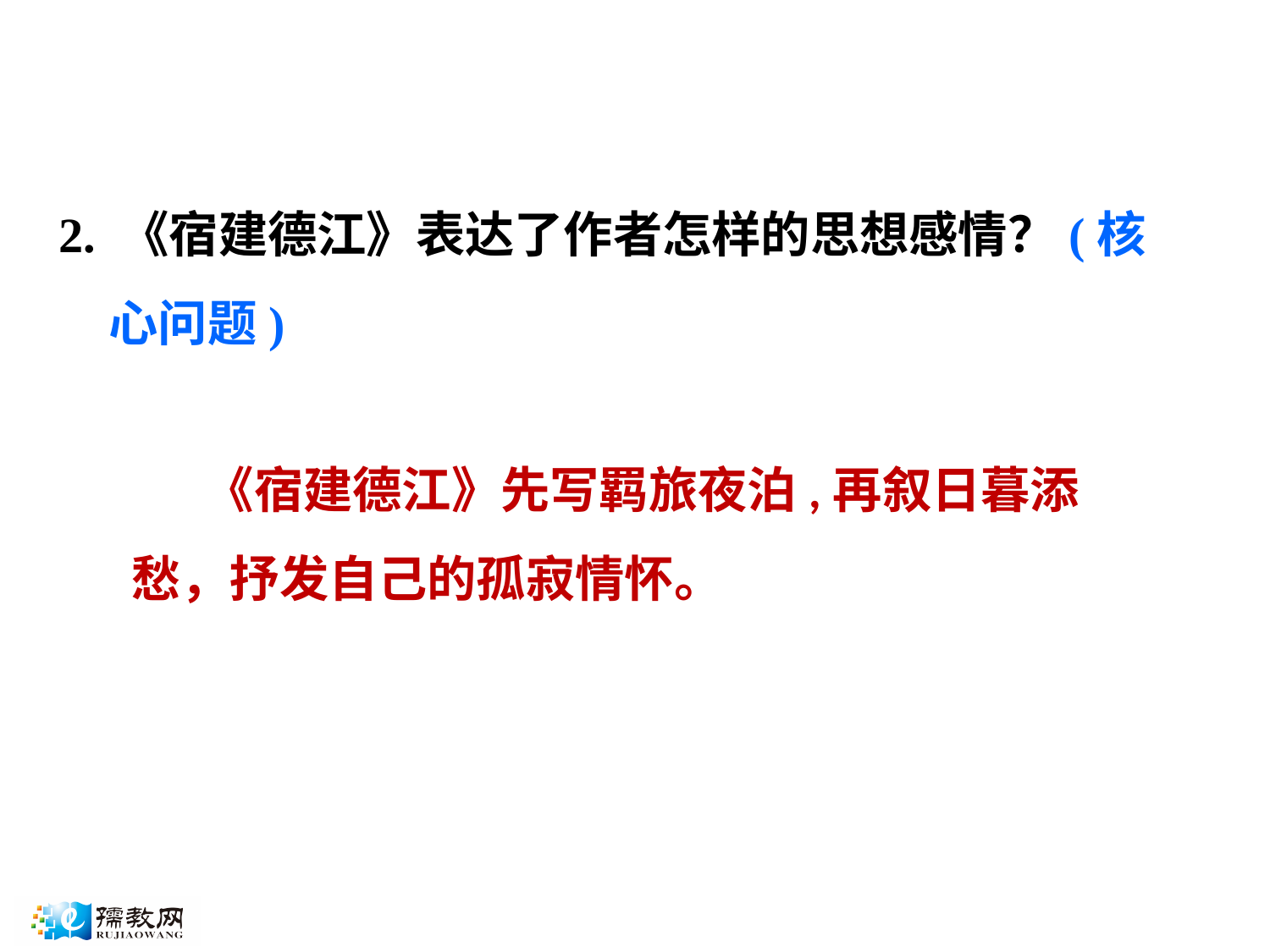

2. 《宿建德江》表达了作者怎样的思想感情？(核心问题)
《宿建德江》先写羁旅夜泊,再叙日暮添愁，抒发自己的孤寂情怀。